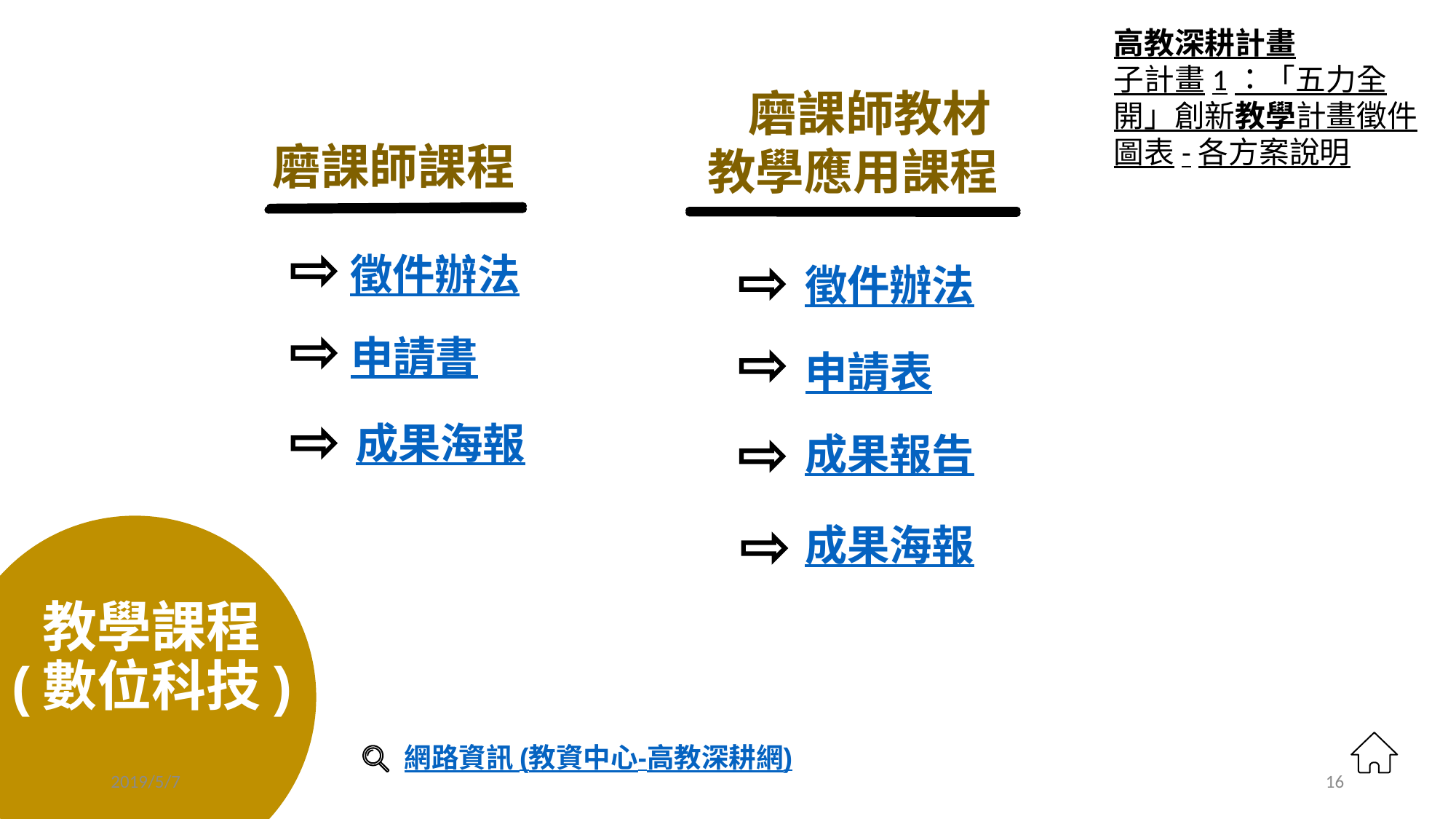

高教深耕計畫
子計畫1：「五力全開」創新教學計畫徵件圖表-各方案說明
  磨課師教材教學應用課程
磨課師課程
徵件辦法
徵件辦法

申請書
申請表

成果海報
成果報告

成果海報

# 教學課程 (數位科技)

網路資訊 (教資中心-高教深耕網)

2019/5/7
16